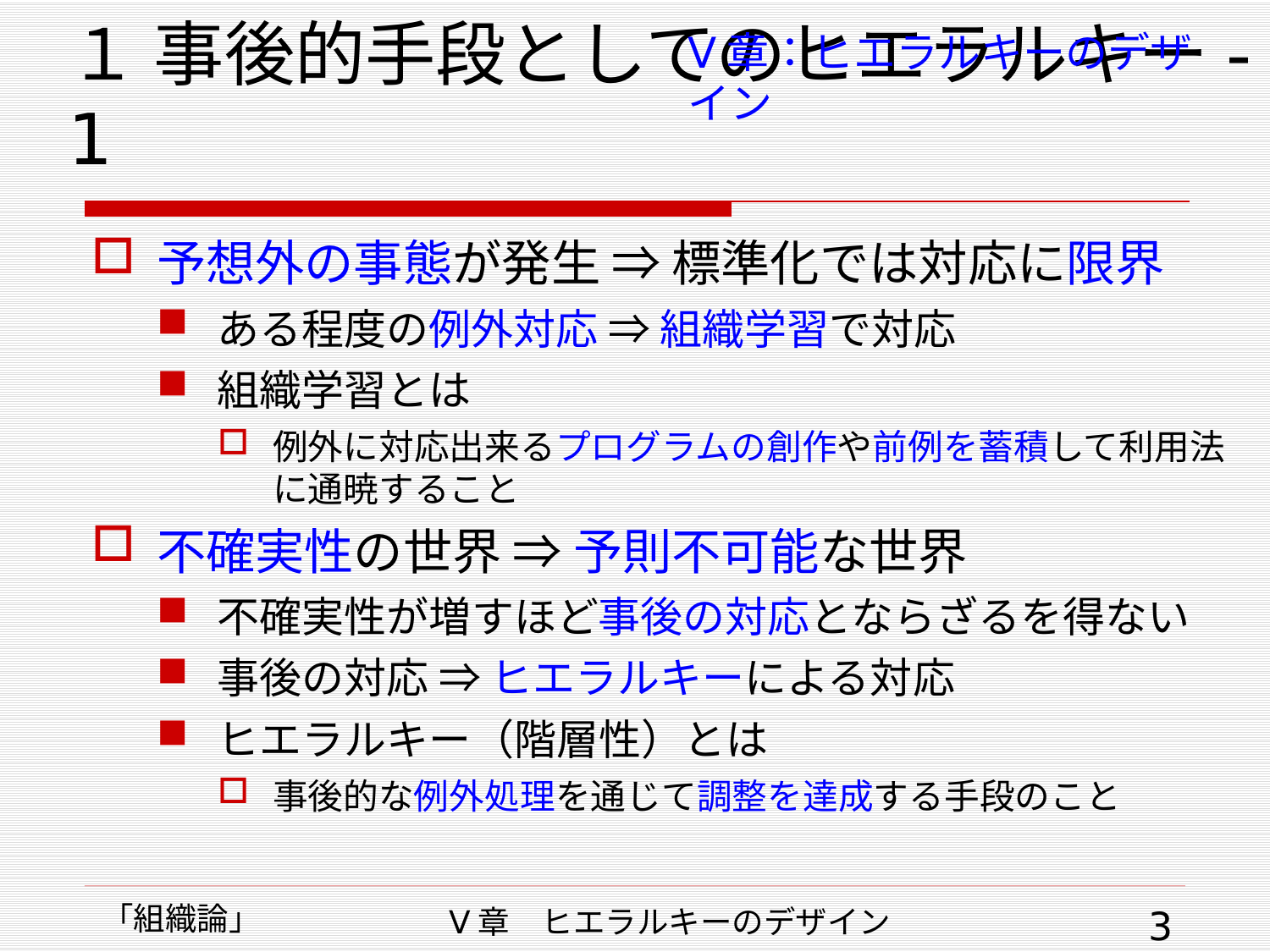

# １ 事後的手段としてのヒエラルキー-1
V章：ヒエラルキーのデザイン
予想外の事態が発生 ⇒ 標準化では対応に限界
ある程度の例外対応 ⇒ 組織学習で対応
組織学習とは
例外に対応出来るプログラムの創作や前例を蓄積して利用法
に通暁すること
不確実性の世界 ⇒ 予則不可能な世界
不確実性が増すほど事後の対応とならざるを得ない
事後の対応 ⇒ ヒエラルキーによる対応
ヒエラルキー（階層性）とは
事後的な例外処理を通じて調整を達成する手段のこと
「組織論」
V章　ヒエラルキーのデザイン
3